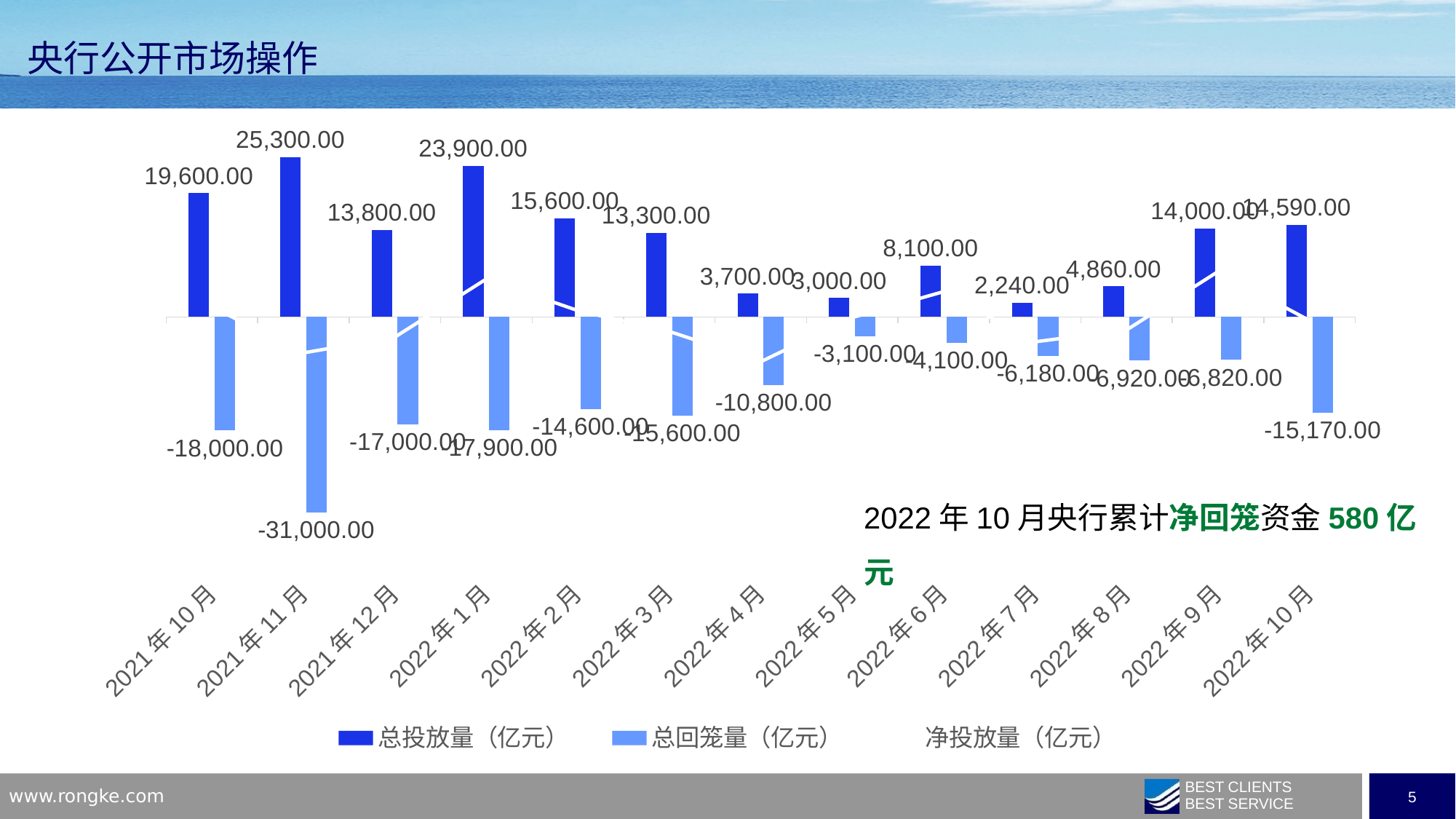

# 央行公开市场操作

### Chart

| Category | 总投放量（亿元） | 总回笼量（亿元） | 净投放量（亿元） |
|---|---|---|---|
| 44835 | 14590.0 | -15170.0 | -580.0 |
| 44805 | 14000.0 | -6820.0 | 7180.0 |
| 44774 | 4860.0 | -6920.0 | -2060.0 |
| 44743 | 2240.0 | -6180.0 | -3940.0 |
| 44713 | 8100.0 | -4100.0 | 4000.0 |
| 44682 | 3000.0 | -3100.0 | -100.0 |
| 44652 | 3700.0 | -10800.0 | -7100.0 |
| 44621 | 13300.0 | -15600.0 | -2300.0 |
| 44593 | 15600.0 | -14600.0 | 1000.0 |
| 44562 | 23900.0 | -17900.0 | 6000.0 |
| 44531 | 13800.0 | -17000.0 | -3200.0 |
| 44501 | 25300.0 | -31000.0 | -5700.0 |
| 44470 | 19600.0 | -18000.0 | 1600.0 |
2022年10月央行累计净回笼资金580亿元